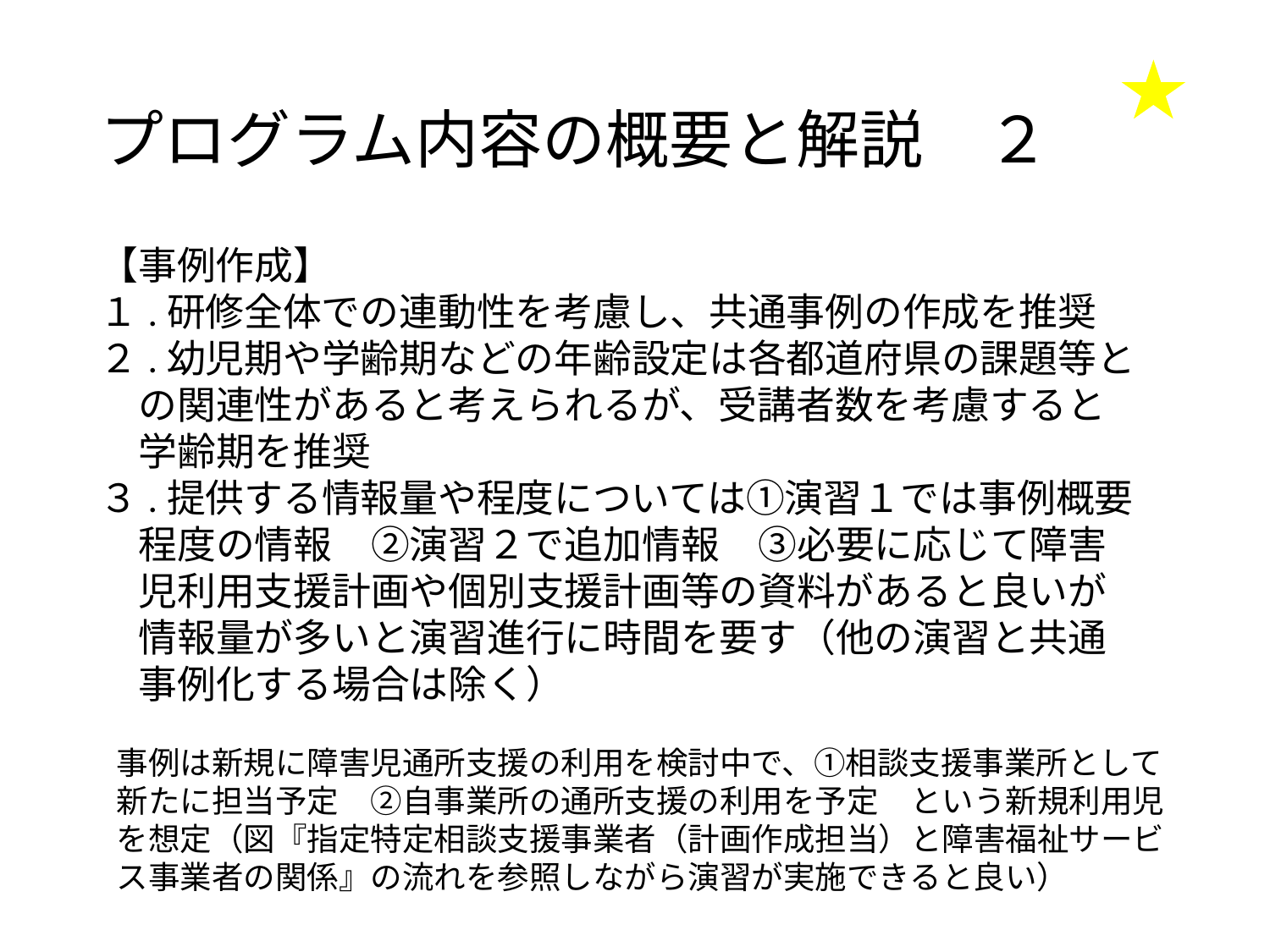

# プログラム内容の概要と解説　２

【事例作成】
１.研修全体での連動性を考慮し、共通事例の作成を推奨
２.幼児期や学齢期などの年齢設定は各都道府県の課題等と
　の関連性があると考えられるが、受講者数を考慮すると
　学齢期を推奨
３.提供する情報量や程度については①演習１では事例概要
　程度の情報　②演習２で追加情報　③必要に応じて障害
　児利用支援計画や個別支援計画等の資料があると良いが
　情報量が多いと演習進行に時間を要す（他の演習と共通
　事例化する場合は除く）

事例は新規に障害児通所支援の利用を検討中で、①相談支援事業所として新たに担当予定　②自事業所の通所支援の利用を予定　という新規利用児を想定（図『指定特定相談支援事業者（計画作成担当）と障害福祉サービス事業者の関係』の流れを参照しながら演習が実施できると良い）